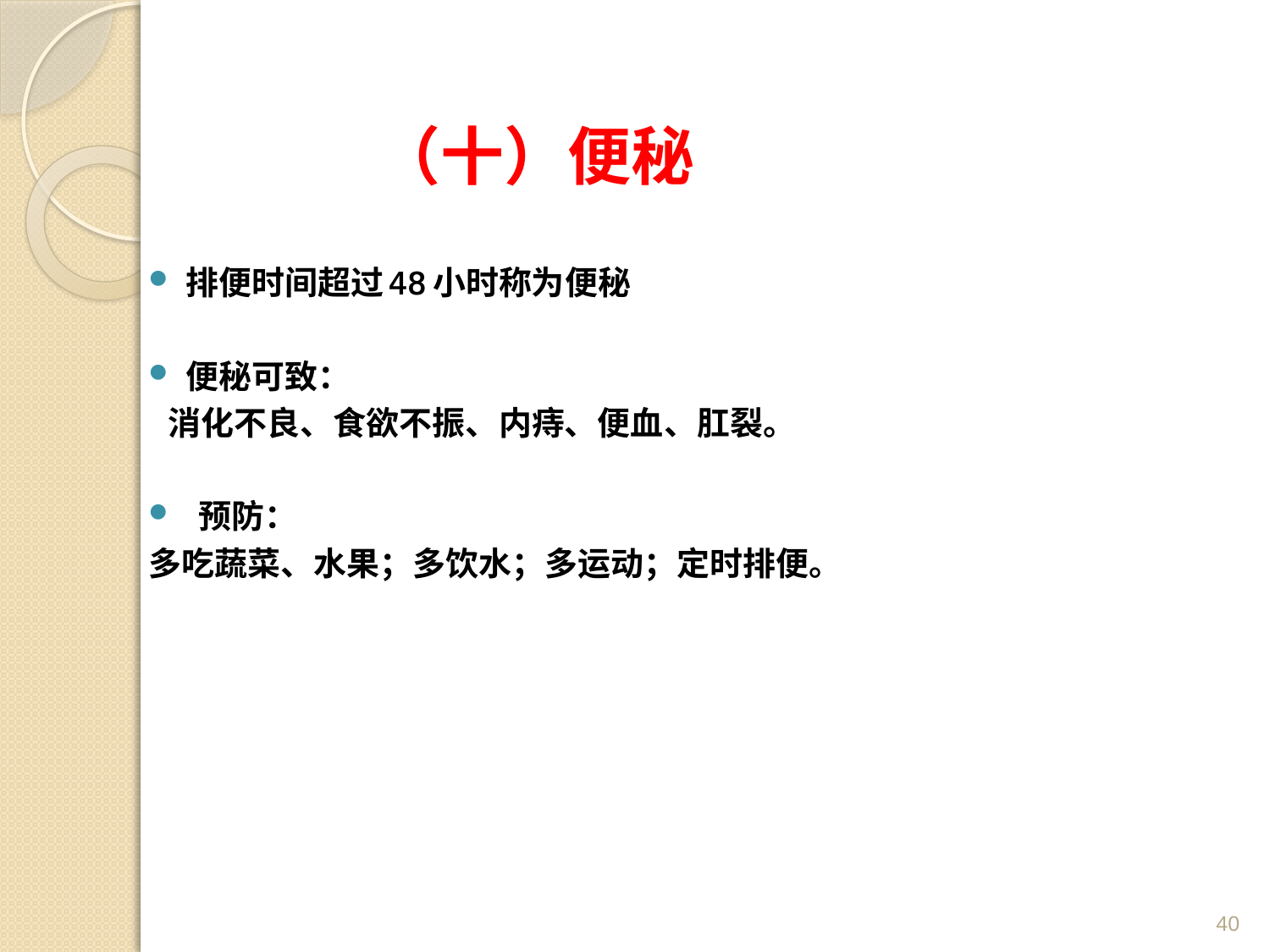

# （十）便秘
排便时间超过48小时称为便秘

便秘可致：
  消化不良、食欲不振、内痔、便血、肛裂。

 预防：
多吃蔬菜、水果；多饮水；多运动；定时排便。

40